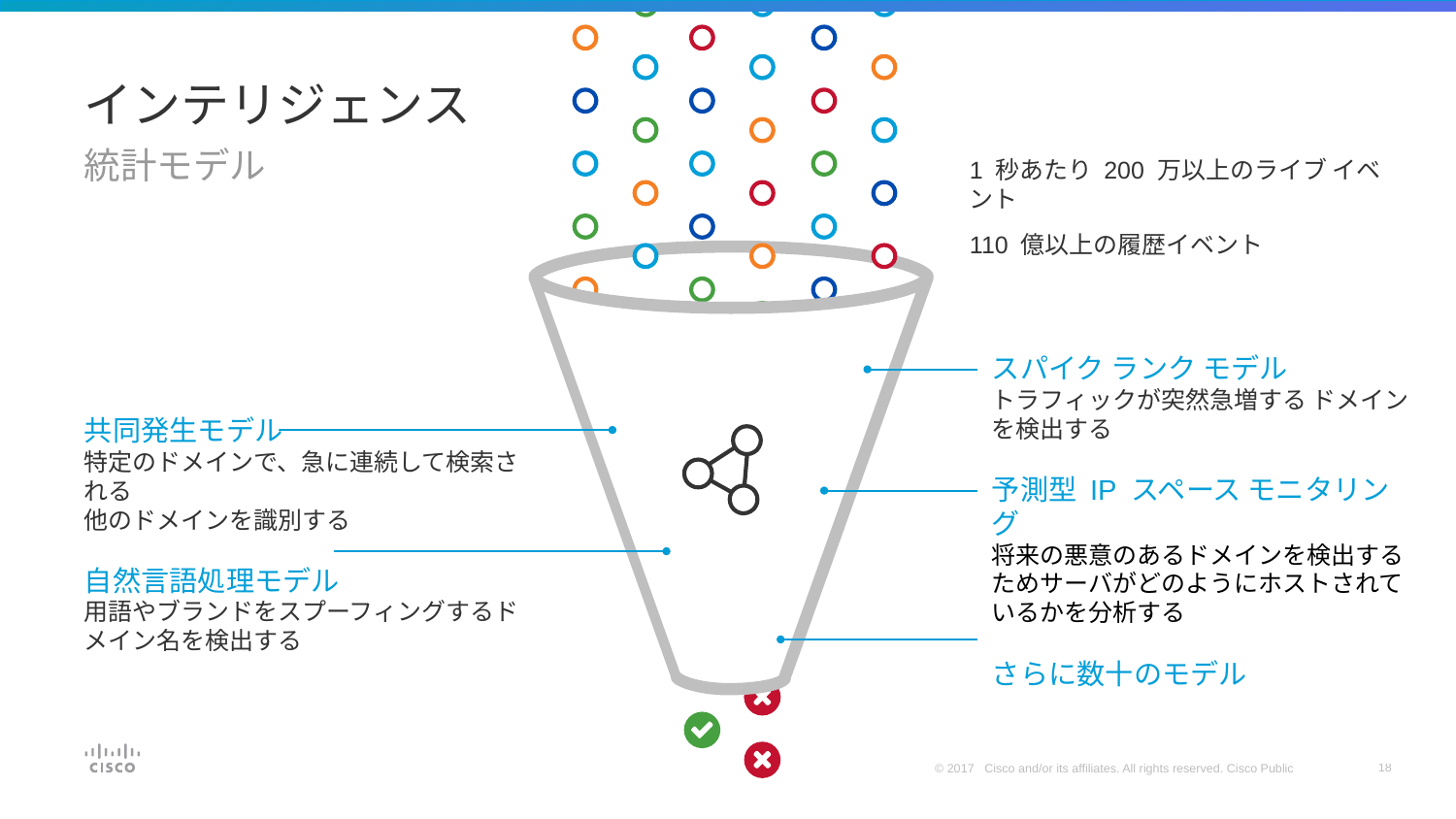

# インテリジェンス
統計モデル
1 秒あたり 200 万以上のライブ イベント
110 億以上の履歴イベント

スパイク ランク モデル
トラフィックが突然急増する ドメインを検出する

予測型 IP スペース モニタリング
将来の悪意のあるドメインを検出するためサーバがどのようにホストされているかを分析する

さらに数十のモデル
共同発生モデル
特定のドメインで、急に連続して検索される
他のドメインを識別する

自然言語処理モデル
用語やブランドをスプーフィングするドメイン名を検出する